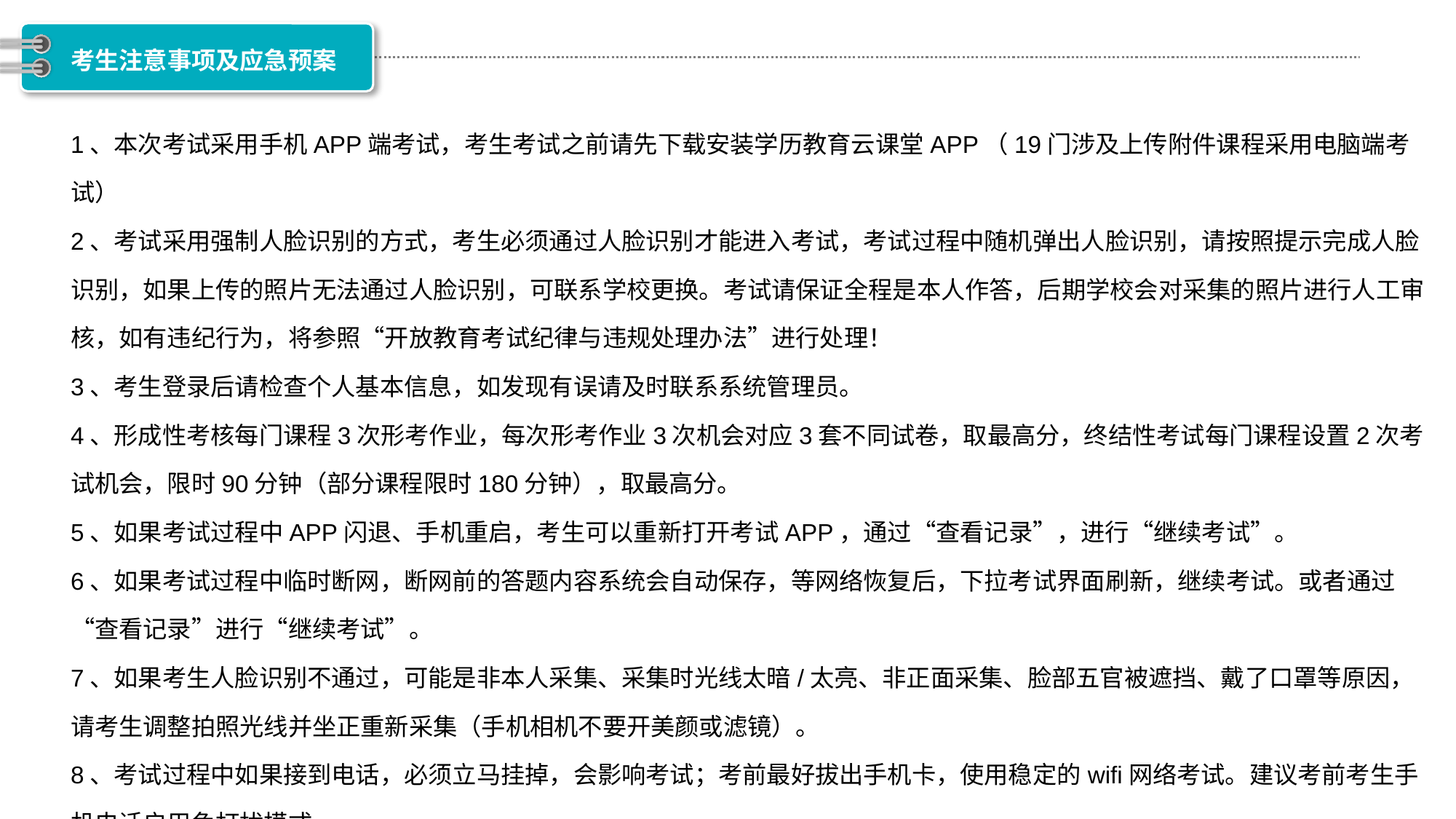

# 考生注意事项及应急预案
1、本次考试采用手机APP端考试，考生考试之前请先下载安装学历教育云课堂APP（19门涉及上传附件课程采用电脑端考试）
2、考试采用强制人脸识别的方式，考生必须通过人脸识别才能进入考试，考试过程中随机弹出人脸识别，请按照提示完成人脸识别，如果上传的照片无法通过人脸识别，可联系学校更换。考试请保证全程是本人作答，后期学校会对采集的照片进行人工审核，如有违纪行为，将参照“开放教育考试纪律与违规处理办法”进行处理！
3、考生登录后请检查个人基本信息，如发现有误请及时联系系统管理员。
4、形成性考核每门课程3次形考作业，每次形考作业3次机会对应3套不同试卷，取最高分，终结性考试每门课程设置2次考试机会，限时90分钟（部分课程限时180分钟），取最高分。
5、如果考试过程中APP闪退、手机重启，考生可以重新打开考试APP，通过“查看记录”，进行“继续考试”。
6、如果考试过程中临时断网，断网前的答题内容系统会自动保存，等网络恢复后，下拉考试界面刷新，继续考试。或者通过“查看记录”进行“继续考试”。
7、如果考生人脸识别不通过，可能是非本人采集、采集时光线太暗/太亮、非正面采集、脸部五官被遮挡、戴了口罩等原因，请考生调整拍照光线并坐正重新采集（手机相机不要开美颜或滤镜）。
8、考试过程中如果接到电话，必须立马挂掉，会影响考试；考前最好拔出手机卡，使用稳定的wifi网络考试。建议考前考生手机电话启用免打扰模式。